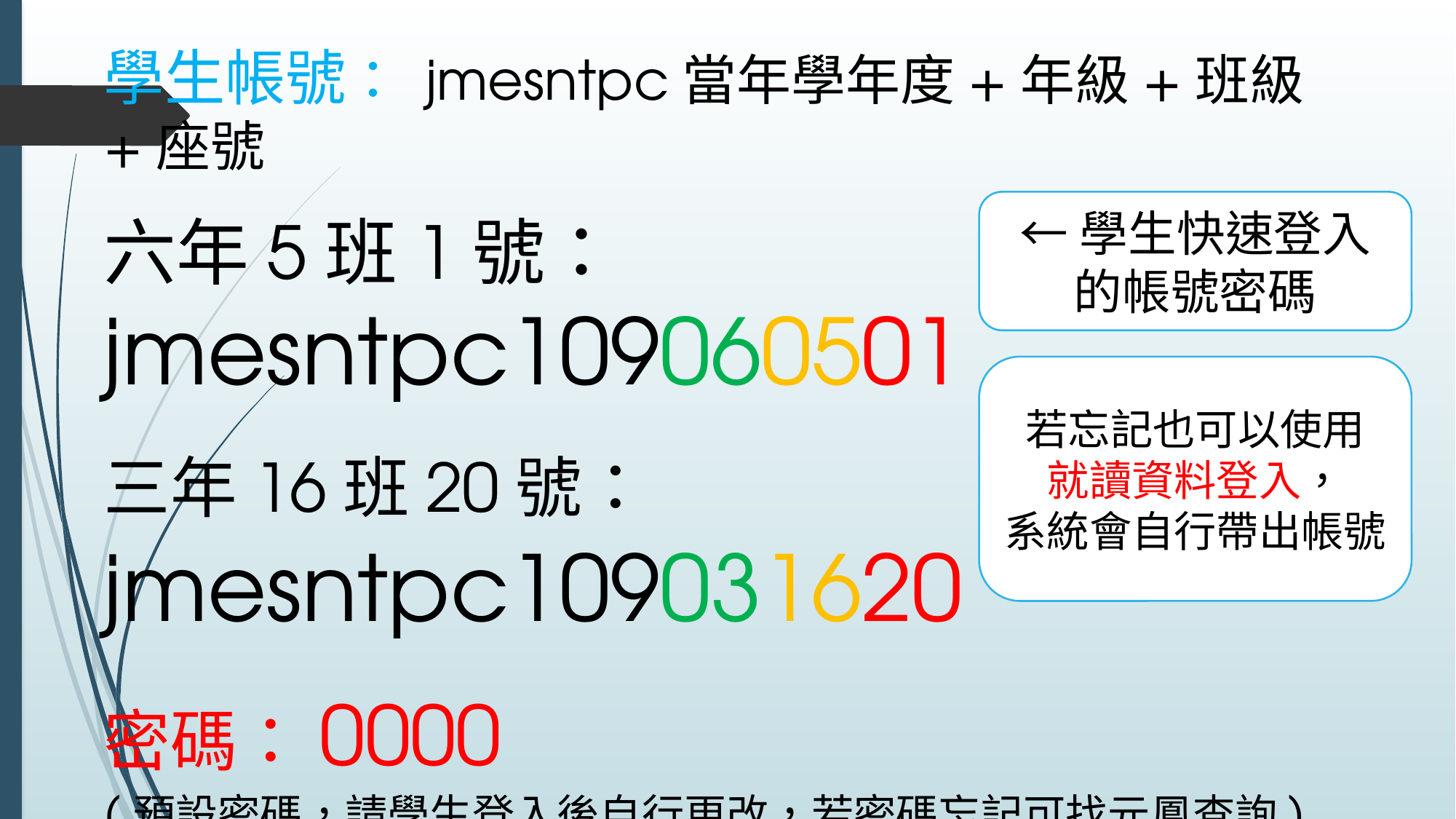

學生帳號： jmesntpc當年學年度+年級+班級+座號

六年5班1號：
jmesntpc109060501

三年16班20號：       jmesntpc109031620

密碼：0000
(預設密碼，請學生登入後自行更改，若密碼忘記可找元鳳查詢)
←學生快速登入
的帳號密碼
若忘記也可以使用
就讀資料登入，
系統會自行帶出帳號